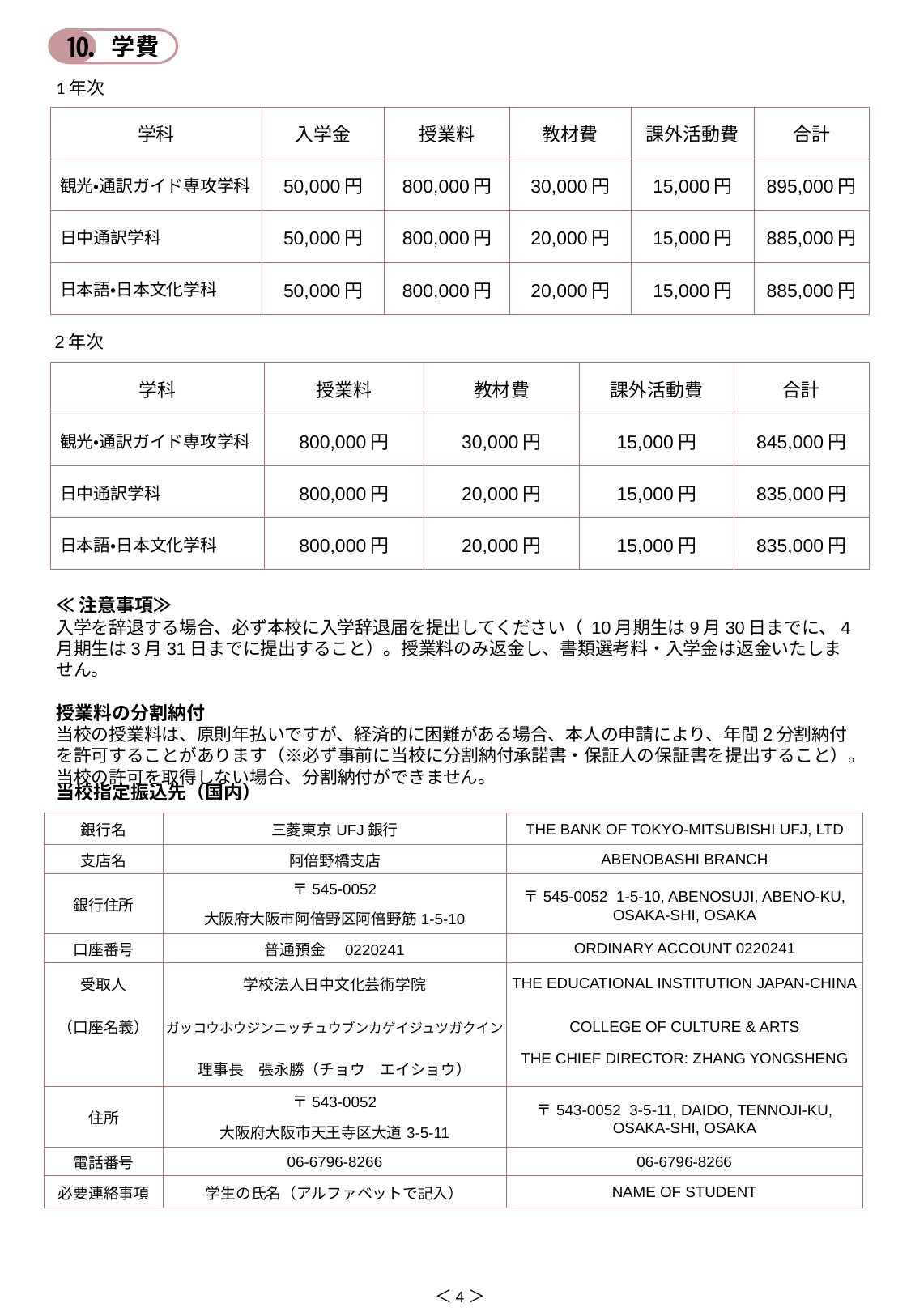

学費
⒑
1年次
| 学科 | 入学金 | 授業料 | 教材費 | 課外活動費 | 合計 |
| --- | --- | --- | --- | --- | --- |
| 観光・通訳ガイド専攻学科 | 50,000円 | 800,000円 | 30,000円 | 15,000円 | 895,000円 |
| 日中通訳学科 | 50,000円 | 800,000円 | 20,000円 | 15,000円 | 885,000円 |
| 日本語・日本文化学科 | 50,000円 | 800,000円 | 20,000円 | 15,000円 | 885,000円 |
2年次
| 学科 | 授業料 | 教材費 | 課外活動費 | 合計 |
| --- | --- | --- | --- | --- |
| 観光・通訳ガイド専攻学科 | 800,000円 | 30,000円 | 15,000円 | 845,000円 |
| 日中通訳学科 | 800,000円 | 20,000円 | 15,000円 | 835,000円 |
| 日本語・日本文化学科 | 800,000円 | 20,000円 | 15,000円 | 835,000円 |
≪注意事項≫
入学を辞退する場合、必ず本校に入学辞退届を提出してください（ 10月期生は9月30日までに、4月期生は3月31日までに提出すること）。授業料のみ返金し、書類選考料・入学金は返金いたしません。

授業料の分割納付
当校の授業料は、原則年払いですが、経済的に困難がある場合、本人の申請により、年間2分割納付を許可することがあります（※必ず事前に当校に分割納付承諾書・保証人の保証書を提出すること）。当校の許可を取得しない場合、分割納付ができません。
当校指定振込先（国内）
| 銀行名 | 三菱東京UFJ銀行 | THE BANK OF TOKYO-MITSUBISHI UFJ, LTD |
| --- | --- | --- |
| 支店名 | 阿倍野橋支店 | ABENOBASHI BRANCH |
| 銀行住所 | 〒545-0052 | 〒545-0052 1-5-10, ABENOSUJI, ABENO-KU, OSAKA-SHI, OSAKA |
|  | 大阪府大阪市阿倍野区阿倍野筋1-5-10 |  |
| 口座番号 | 普通預金　0220241 | ORDINARY ACCOUNT 0220241 |
| 受取人 | 学校法人日中文化芸術学院 | THE EDUCATIONAL INSTITUTION JAPAN-CHINA |
| （口座名義） | ガッコウホウジンニッチュウブンカゲイジュツガクイン | COLLEGE OF CULTURE & ARTS |
|  | 理事長　張永勝（チョウ　エイショウ） | THE CHIEF DIRECTOR: ZHANG YONGSHENG |
| 住所 | 〒543-0052 | 〒543-0052 3-5-11, DAIDO, TENNOJI-KU, OSAKA-SHI, OSAKA |
|  | 大阪府大阪市天王寺区大道3-5-11 |  |
| 電話番号 | 06-6796-8266 | 06-6796-8266 |
| 必要連絡事項 | 学生の氏名（アルファベットで記入） | NAME OF STUDENT |
＜4＞